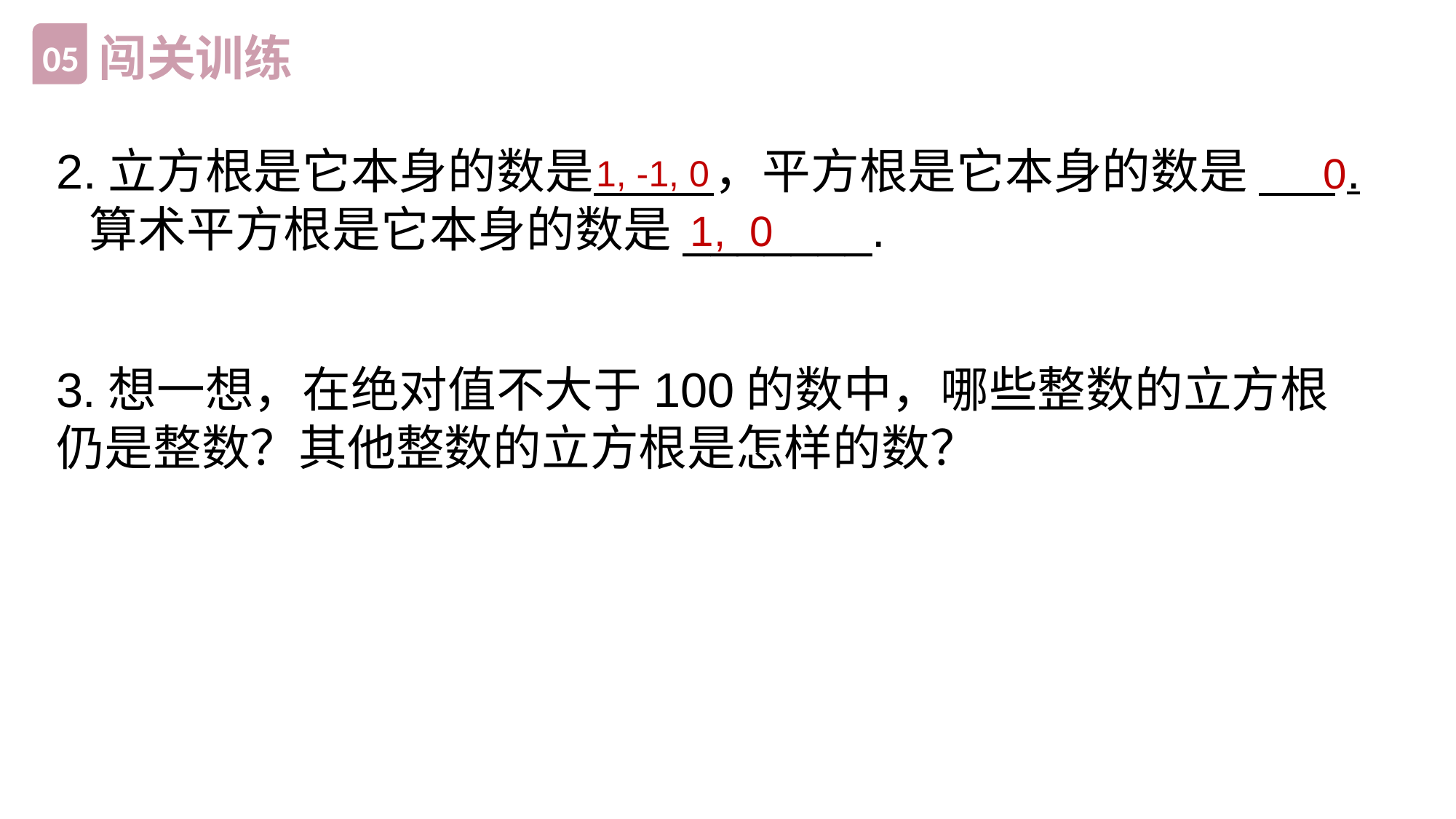

闯关训练
05
2.立方根是它本身的数是           ，平方根是它本身的数是        .
  算术平方根是它本身的数是_______.

 0
1, -1, 0
1,  0
3.想一想，在绝对值不大于100的数中，哪些整数的立方根仍是整数？其他整数的立方根是怎样的数？